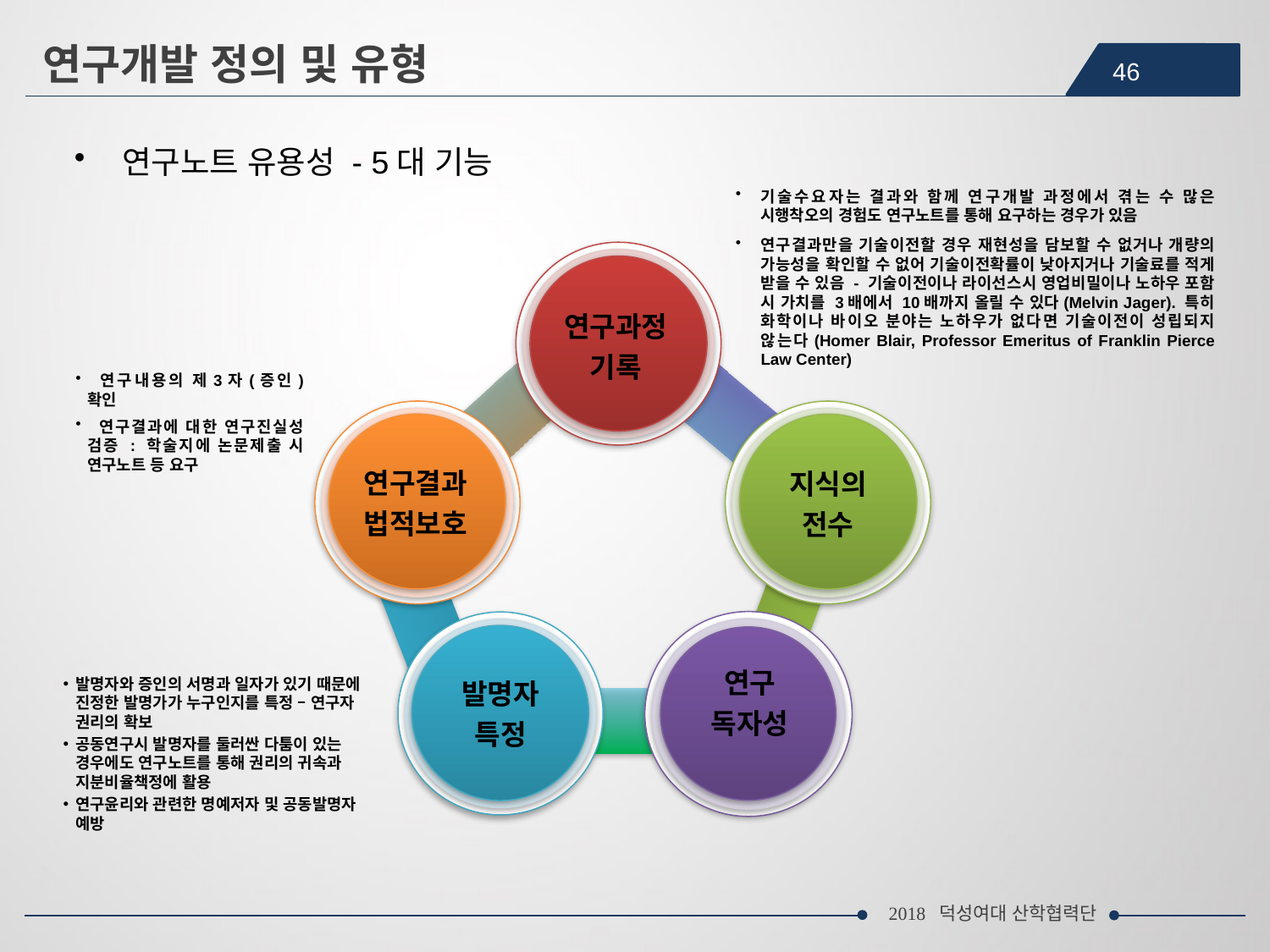

연구개발 정의 및 유형

46
연구노트 유용성 - 5대 기능
기술수요자는 결과와 함께 연구개발 과정에서 겪는 수 많은 시행착오의 경험도 연구노트를 통해 요구하는 경우가 있음
연구결과만을 기술이전할 경우 재현성을 담보할 수 없거나 개량의 가능성을 확인할 수 없어 기술이전확률이 낮아지거나 기술료를 적게 받을 수 있음 - 기술이전이나 라이선스시 영업비밀이나 노하우 포함 시 가치를 3배에서 10배까지 올릴 수 있다(Melvin Jager). 특히 화학이나 바이오 분야는 노하우가 없다면 기술이전이 성립되지 않는다(Homer Blair, Professor Emeritus of Franklin Pierce Law Center)

1.Text

연구과정
기록

4.Text

2.Text

지식의
전수
연구결과
법적보호

3.Text

3.Text

발명자
특정
연구
독자성
 연구내용의 제3자(증인) 확인
 연구결과에 대한 연구진실성 검증 : 학술지에 논문제출 시 연구노트 등 요구

발명자와 증인의 서명과 일자가 있기 때문에 진정한 발명가가 누구인지를 특정 – 연구자 권리의 확보
공동연구시 발명자를 둘러싼 다툼이 있는 경우에도 연구노트를 통해 권리의 귀속과 지분비율책정에 활용
연구윤리와 관련한 명예저자 및 공동발명자 예방